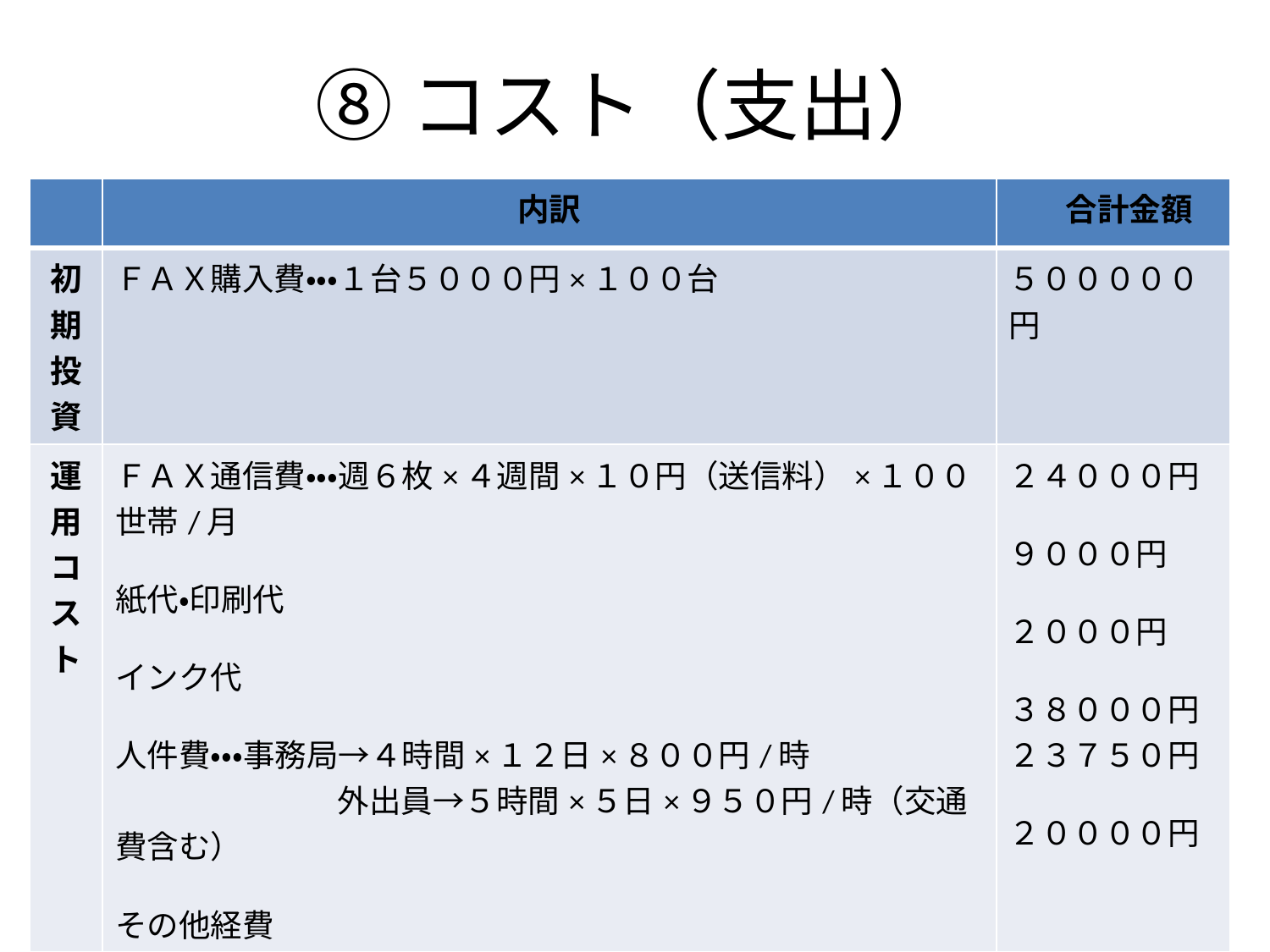

# ⑧コスト（支出）
|  | 内訳 | 合計金額 |
| --- | --- | --- |
| 初期投資 | ＦＡＸ購入費・・・１台５０００円×１００台 | ５０００００円 |
| 運用コスト | ＦＡＸ通信費・・・週６枚×４週間×１０円（送信料）×１００世帯/月 紙代・印刷代 インク代 人件費・・・事務局→４時間×１２日×８００円/時 　　　　　　　外出員→５時間×５日×９５０円/時（交通費含む） その他経費 | ２４０００円 ９０００円 ２０００円 ３８０００円 ２３７５０円 ２００００円 |
|  | 総計（運用コストのみ） | １１５０００円/月 |